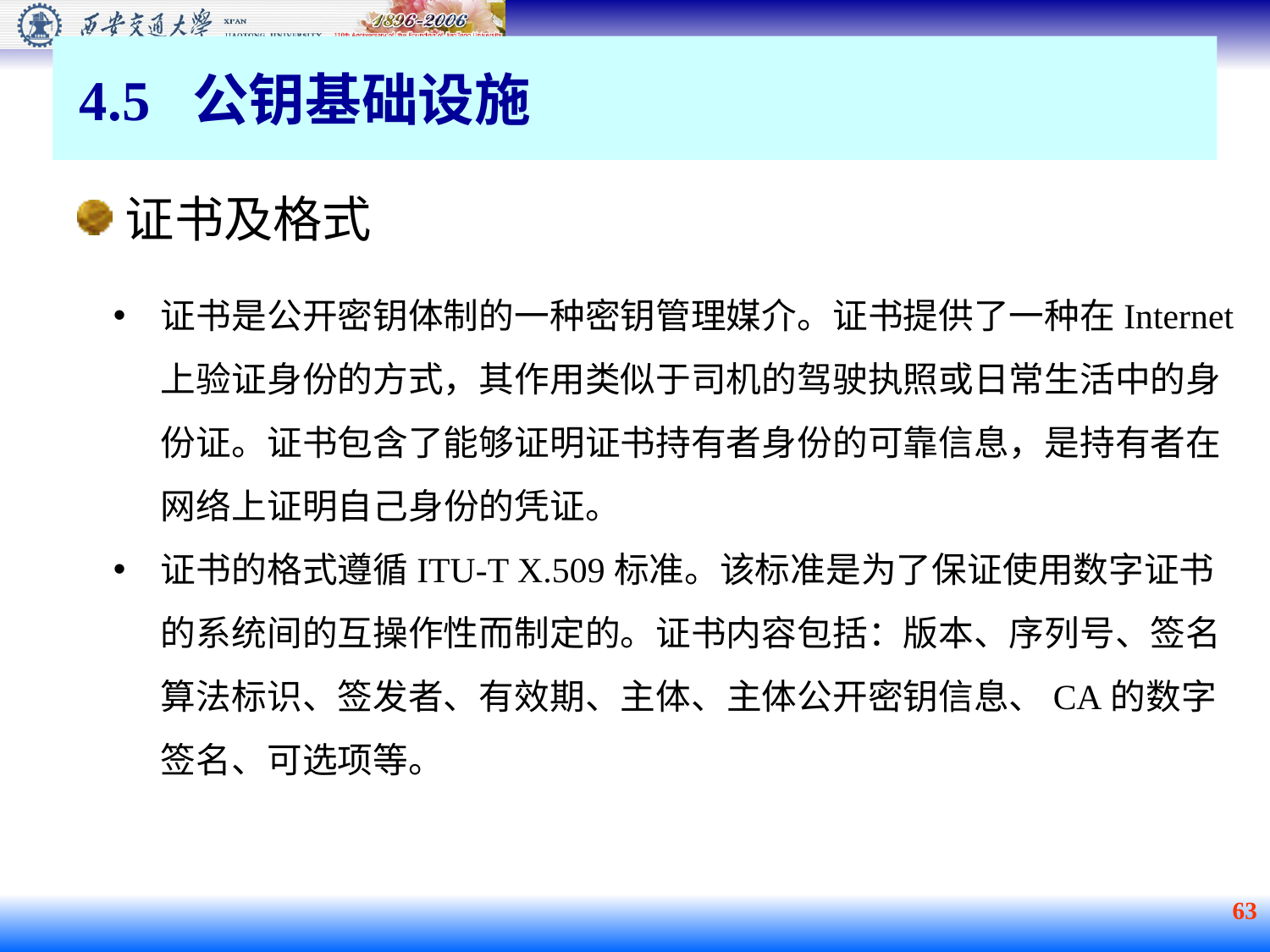

4.5  公钥基础设施
证书及格式
证书是公开密钥体制的一种密钥管理媒介。证书提供了一种在Internet上验证身份的方式，其作用类似于司机的驾驶执照或日常生活中的身份证。证书包含了能够证明证书持有者身份的可靠信息，是持有者在网络上证明自己身份的凭证。
证书的格式遵循ITU-T X.509标准。该标准是为了保证使用数字证书的系统间的互操作性而制定的。证书内容包括：版本、序列号、签名算法标识、签发者、有效期、主体、主体公开密钥信息、CA的数字签名、可选项等。

 63